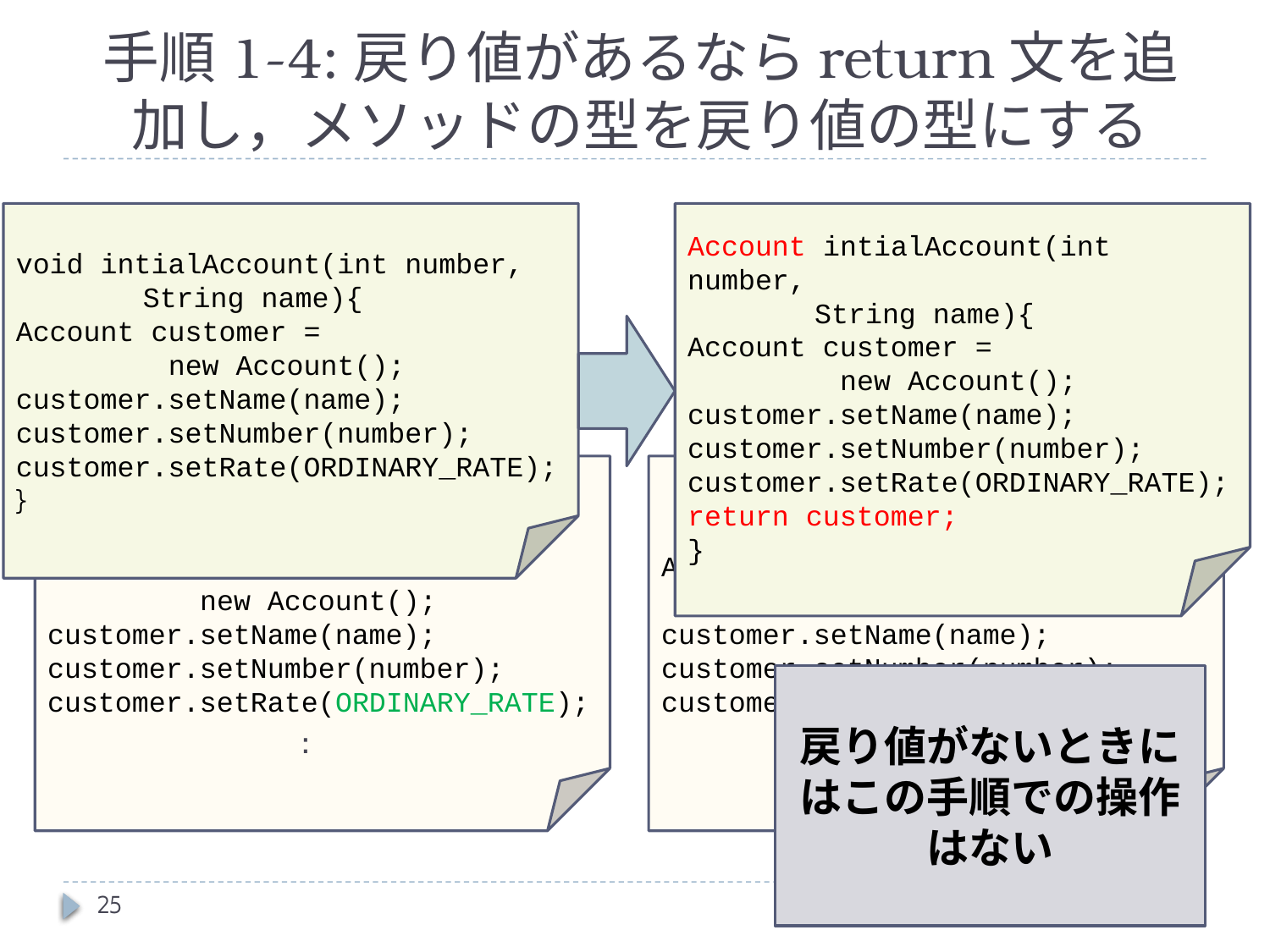

# 手順1-4:戻り値があるならreturn文を追加し，メソッドの型を戻り値の型にする

Account intialAccount(int number,
	String name){
Account customer =
         new Account();
customer.setName(name);
customer.setNumber(number);
customer.setRate(ORDINARY_RATE);
return customer;
}

void intialAccount(int number,
	String name){
Account customer =
         new Account();
customer.setName(name);
customer.setNumber(number);
customer.setRate(ORDINARY_RATE);
}

		:
Account customer =
         new Account();
customer.setName(name);
customer.setNumber(number);
customer.setRate(ORDINARY_RATE);
		:

		:
Account customer =
         new Account();
customer.setName(name);
customer.setNumber(number);
customer.setRate(FIXED_RATE);
		:
戻り値がないときにはこの手順での操作はない
25